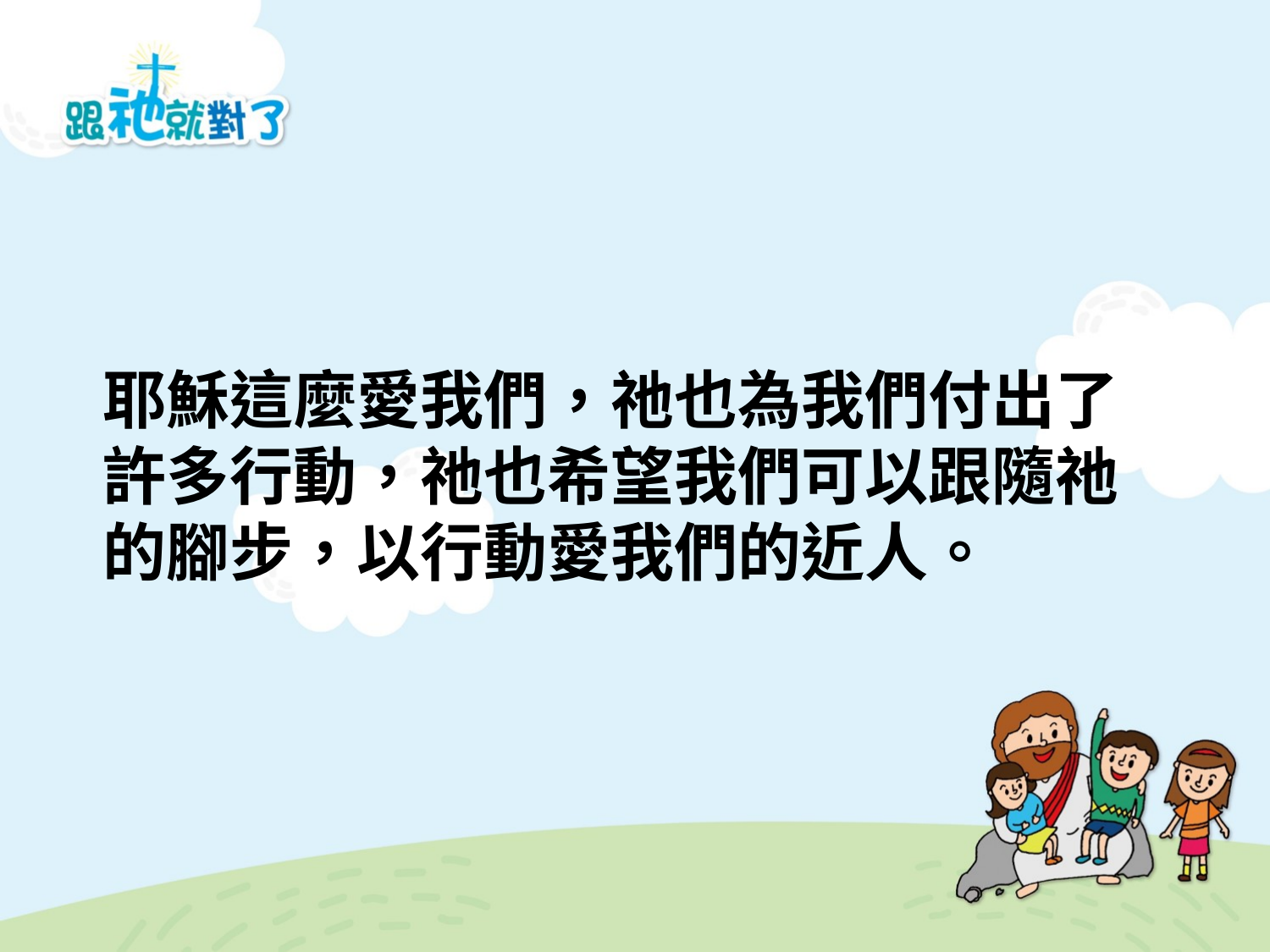

耶穌這麼愛我們，祂也為我們付出了許多行動，祂也希望我們可以跟隨祂的腳步，以行動愛我們的近人。